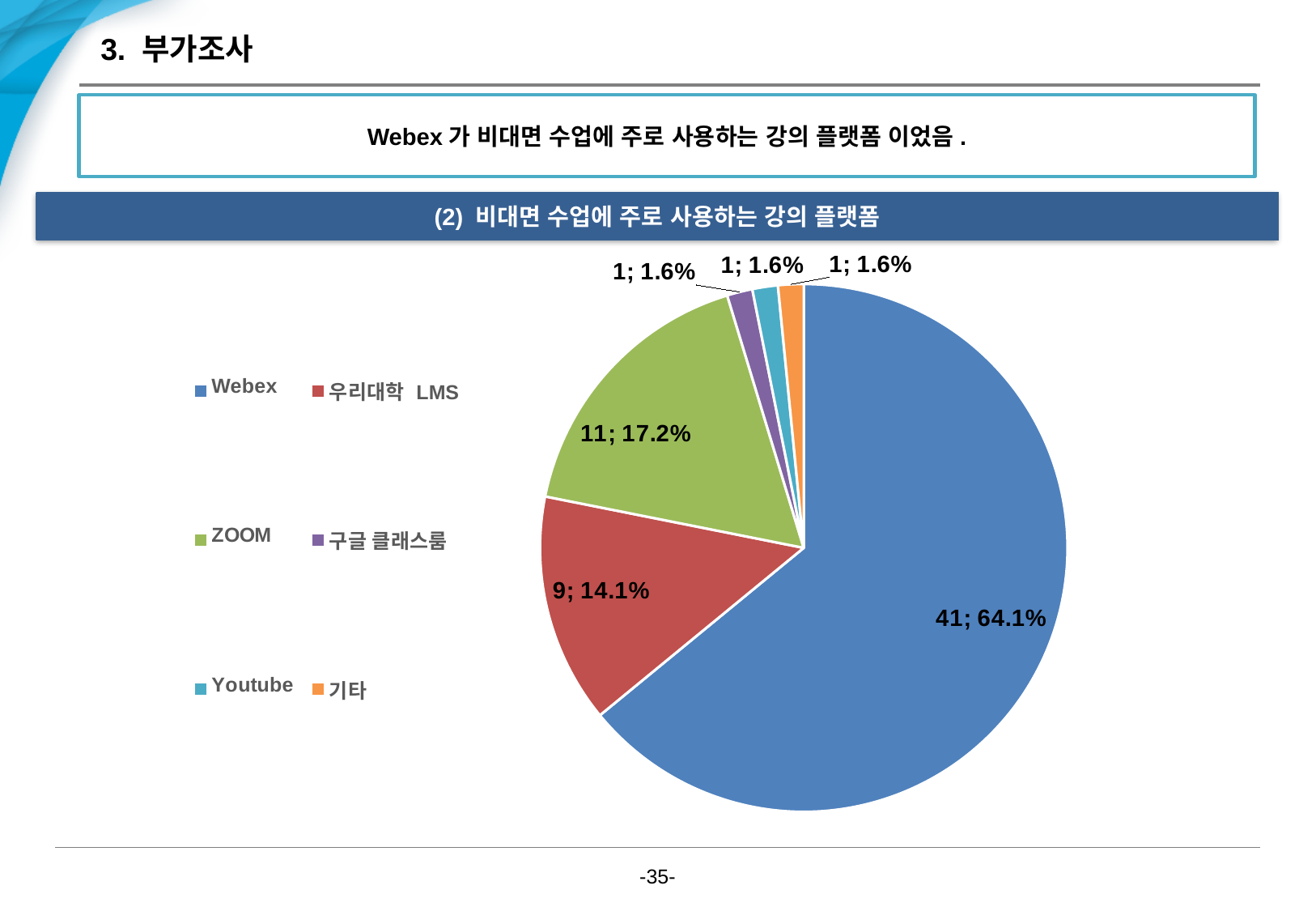

# 3. 부가조사

Webex가 비대면 수업에 주로 사용하는 강의 플랫폼 이었음.
(2) 비대면 수업에 주로 사용하는 강의 플랫폼

### Chart

| Category | 판매 |
|---|---|
| Webex | 41.0 |
| 우리대학 LMS | 9.0 |
| ZOOM | 11.0 |
| 구글 클래스룸 | 1.0 |
| Youtube | 1.0 |
| 기타 | 1.0 |
-35-